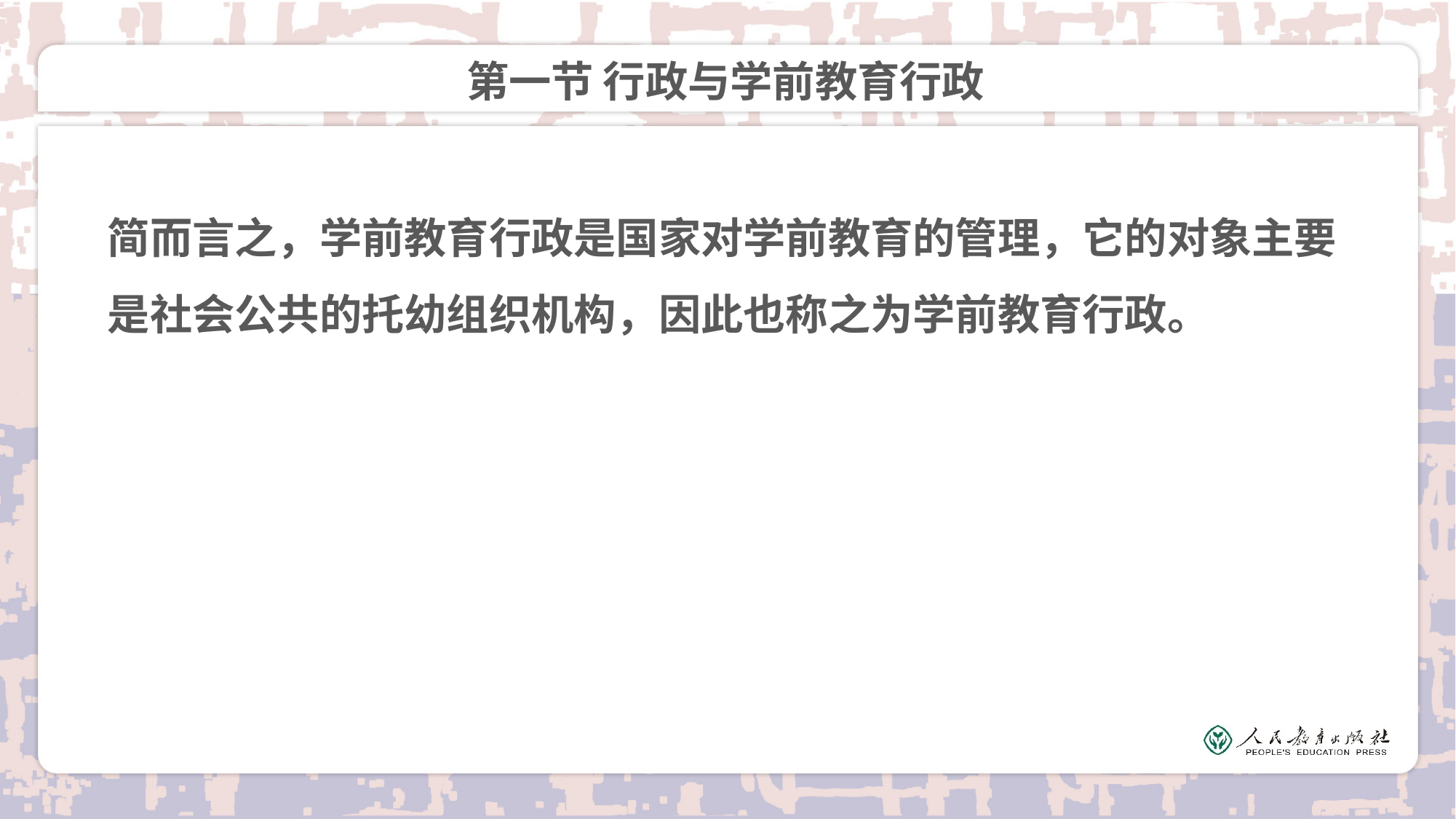

# 第一节 行政与学前教育行政
简而言之，学前教育行政是国家对学前教育的管理，它的对象主要是社会公共的托幼组织机构，因此也称之为学前教育行政。